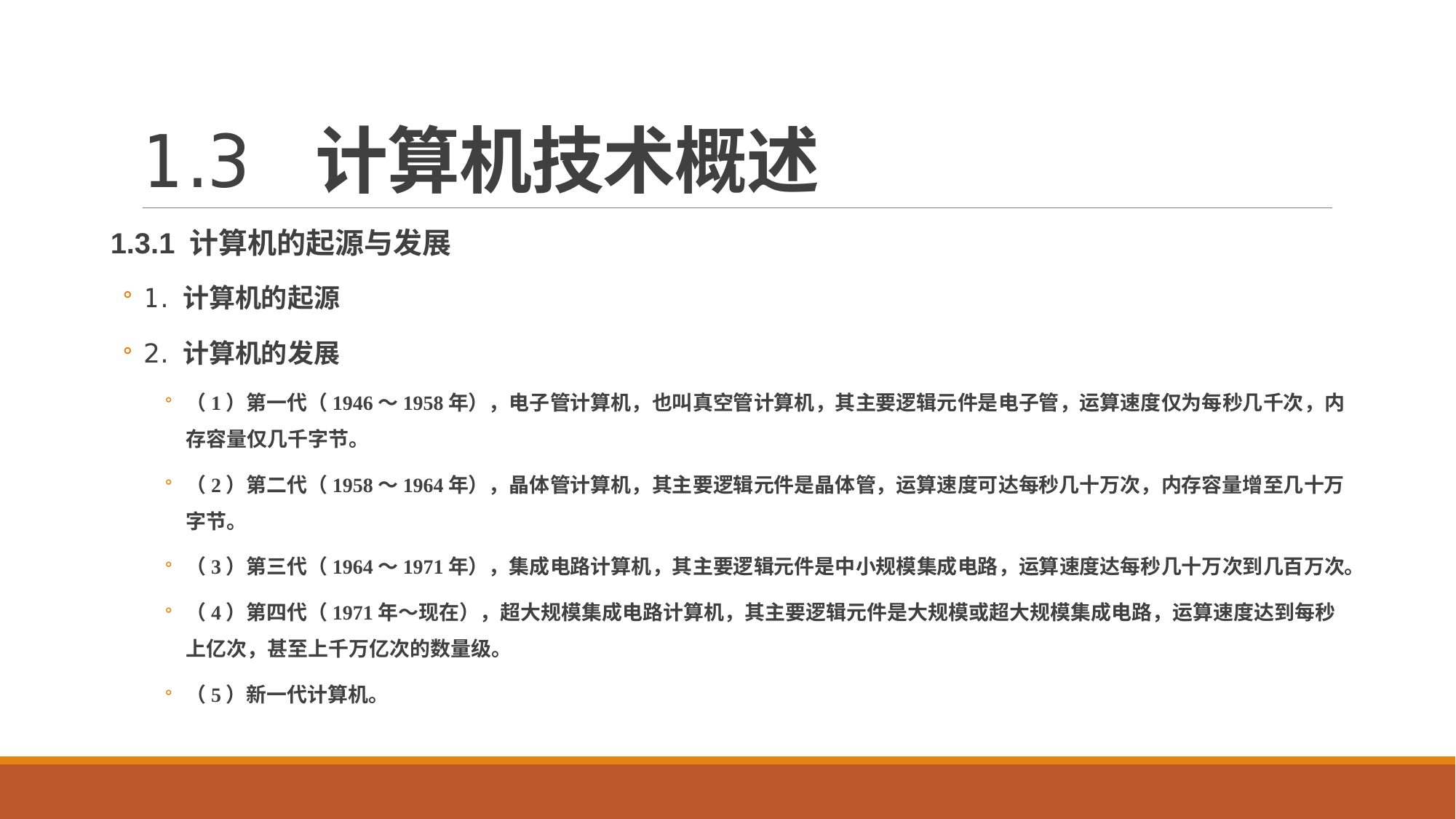

# 1.3  计算机技术概述
1.3.1 计算机的起源与发展
1. 计算机的起源
2. 计算机的发展
（1）第一代（1946～1958年），电子管计算机，也叫真空管计算机，其主要逻辑元件是电子管，运算速度仅为每秒几千次，内存容量仅几千字节。
（2）第二代（1958～1964年），晶体管计算机，其主要逻辑元件是晶体管，运算速度可达每秒几十万次，内存容量增至几十万字节。
（3）第三代（1964～1971年），集成电路计算机，其主要逻辑元件是中小规模集成电路，运算速度达每秒几十万次到几百万次。
（4）第四代（1971年～现在），超大规模集成电路计算机，其主要逻辑元件是大规模或超大规模集成电路，运算速度达到每秒上亿次，甚至上千万亿次的数量级。
（5）新一代计算机。